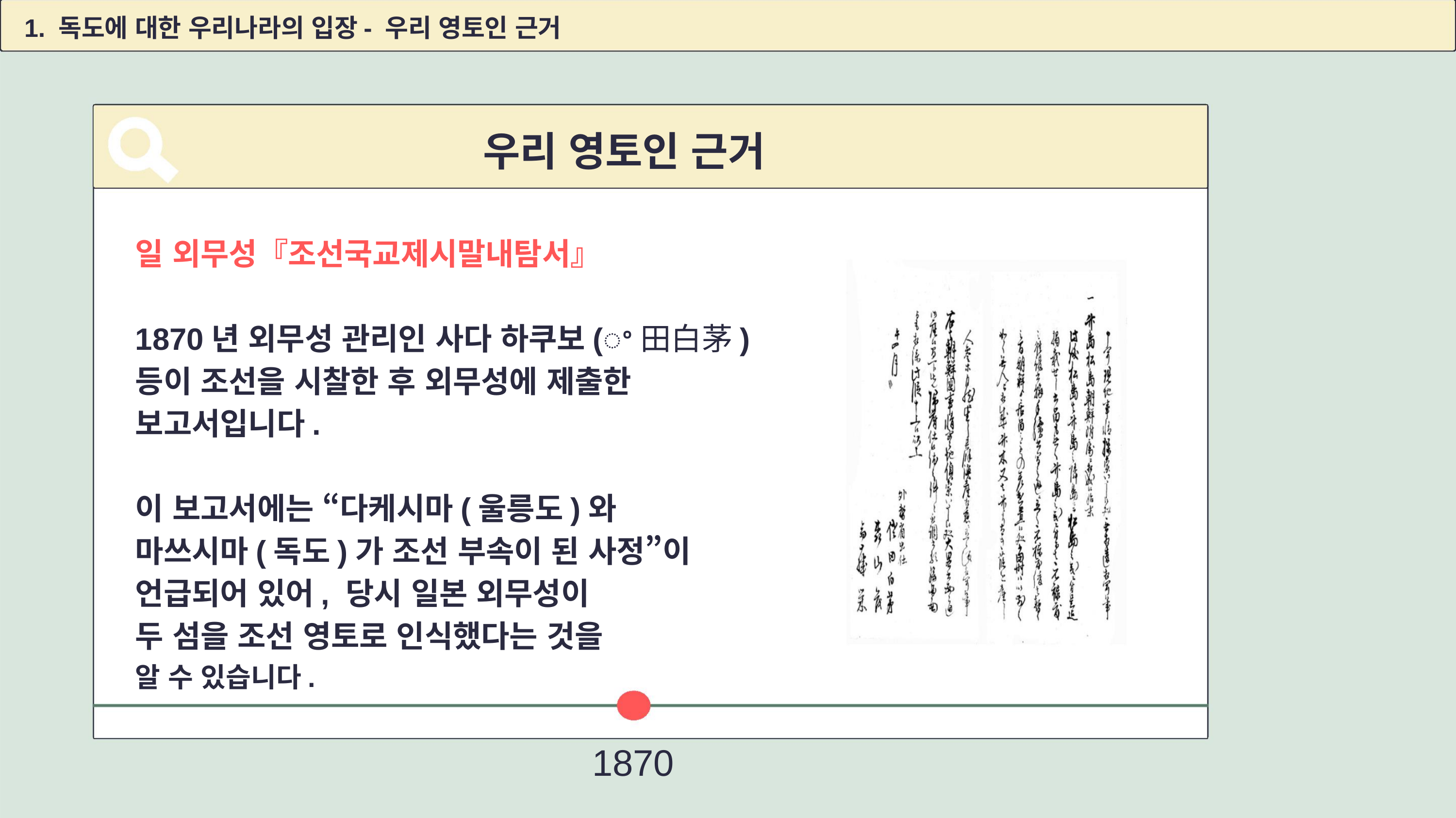

1. 독도에 대한 우리나라의 입장- 우리 영토인 근거
우리 영토인 근거
일 외무성『조선국교제시말내탐서』
1870년 외무성 관리인 사다 하쿠보(ꢀ⽥⽩茅)
등이 조선을 시찰한 후 외무성에 제출한
보고서입니다.
이 보고서에는 “다케시마(울릉도)와
마쓰시마(독도)가 조선 부속이 된 사정”이
언급되어 있어, 당시 일본 외무성이
두 섬을 조선 영토로 인식했다는 것을
알 수 있습니다.
1870